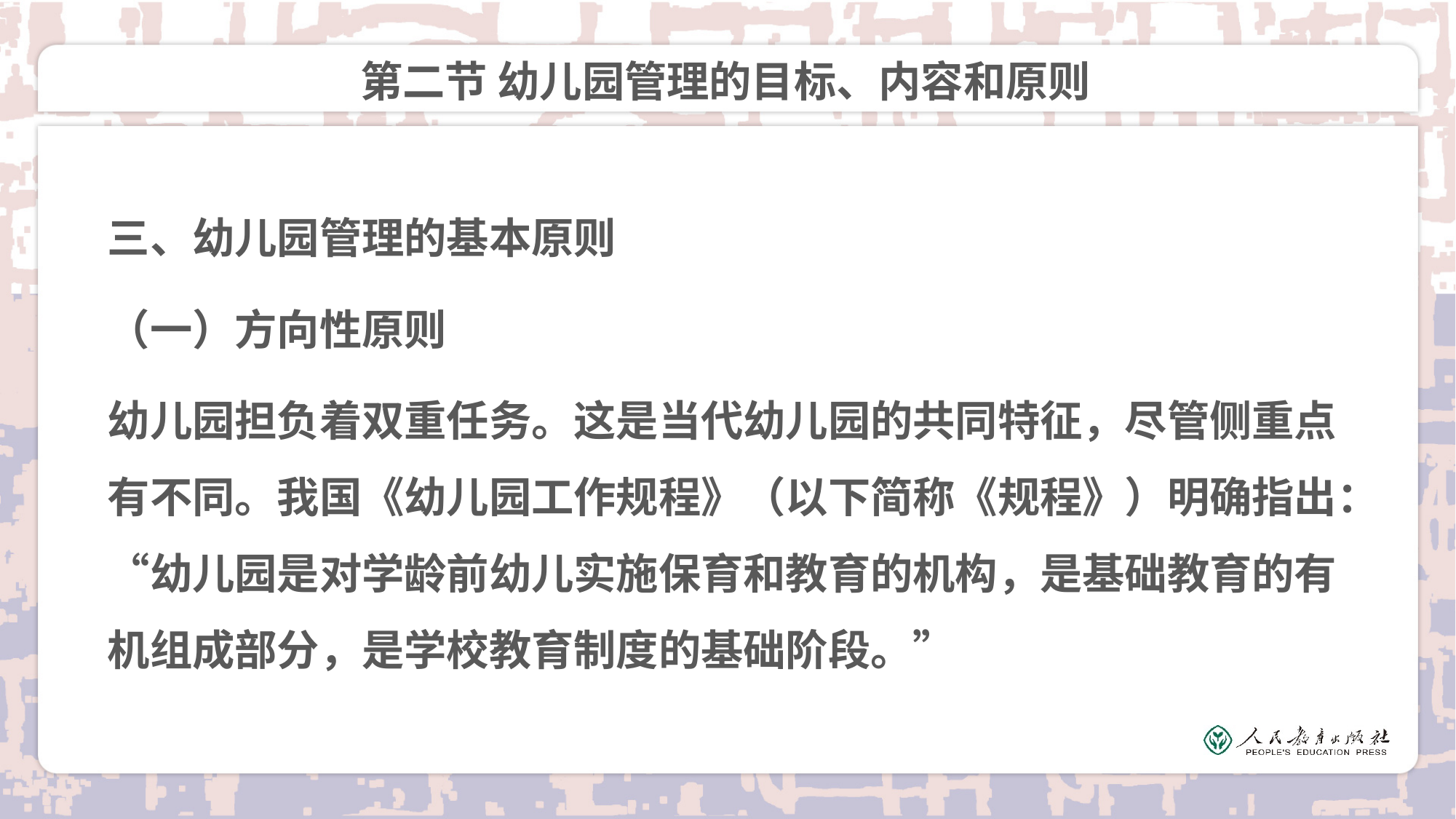

# 第二节 幼儿园管理的目标、内容和原则
三、幼儿园管理的基本原则
（一）方向性原则
幼儿园担负着双重任务。这是当代幼儿园的共同特征，尽管侧重点有不同。我国《幼儿园工作规程》（以下简称《规程》）明确指出：“幼儿园是对学龄前幼儿实施保育和教育的机构，是基础教育的有机组成部分，是学校教育制度的基础阶段。”